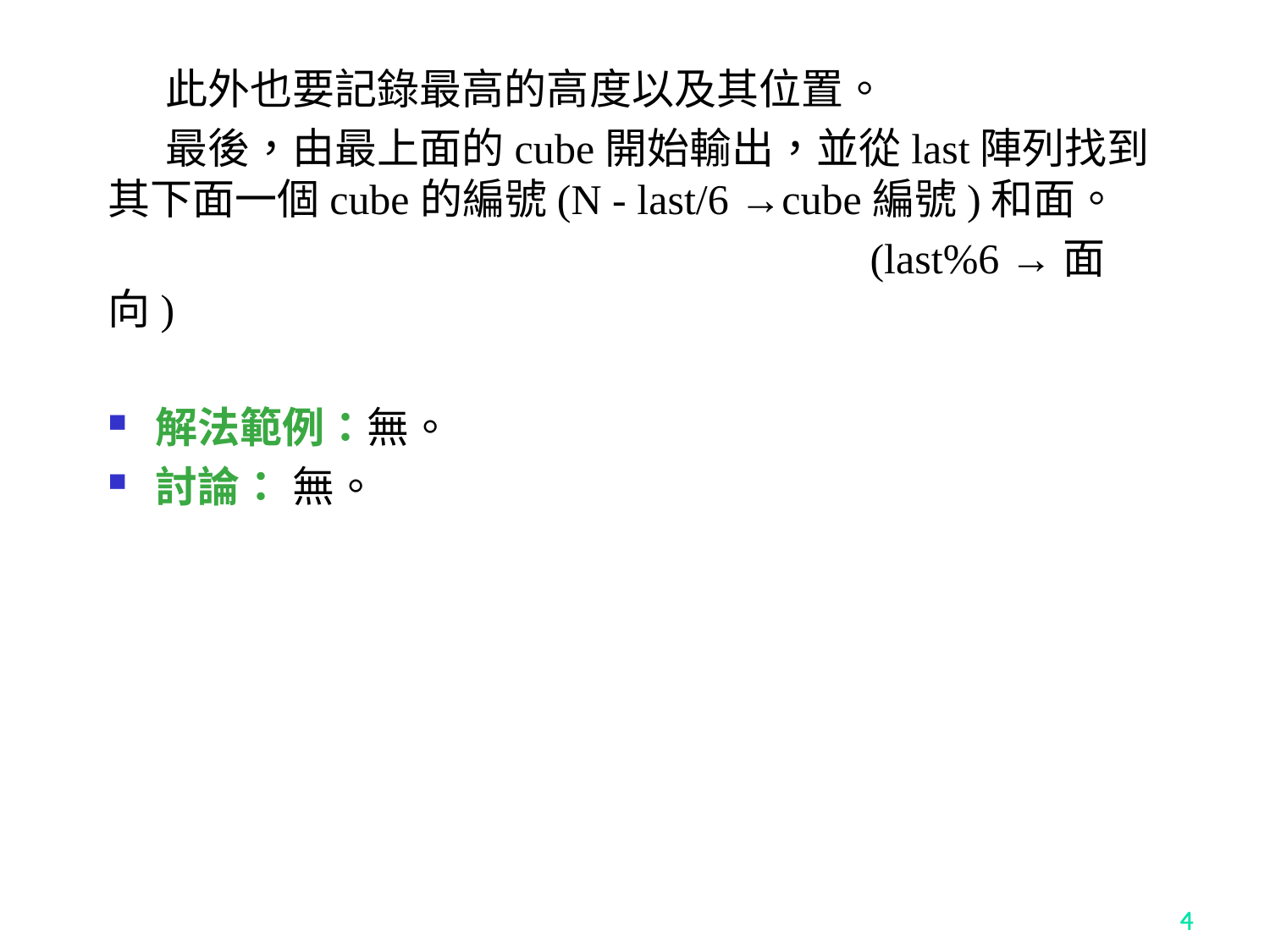

此外也要記錄最高的高度以及其位置。
     最後，由最上面的cube開始輸出，並從last陣列找到其下面一個cube的編號(N - last/6 →cube編號)和面。
						(last%6 →面向)

解法範例：無。
討論： 無。

4